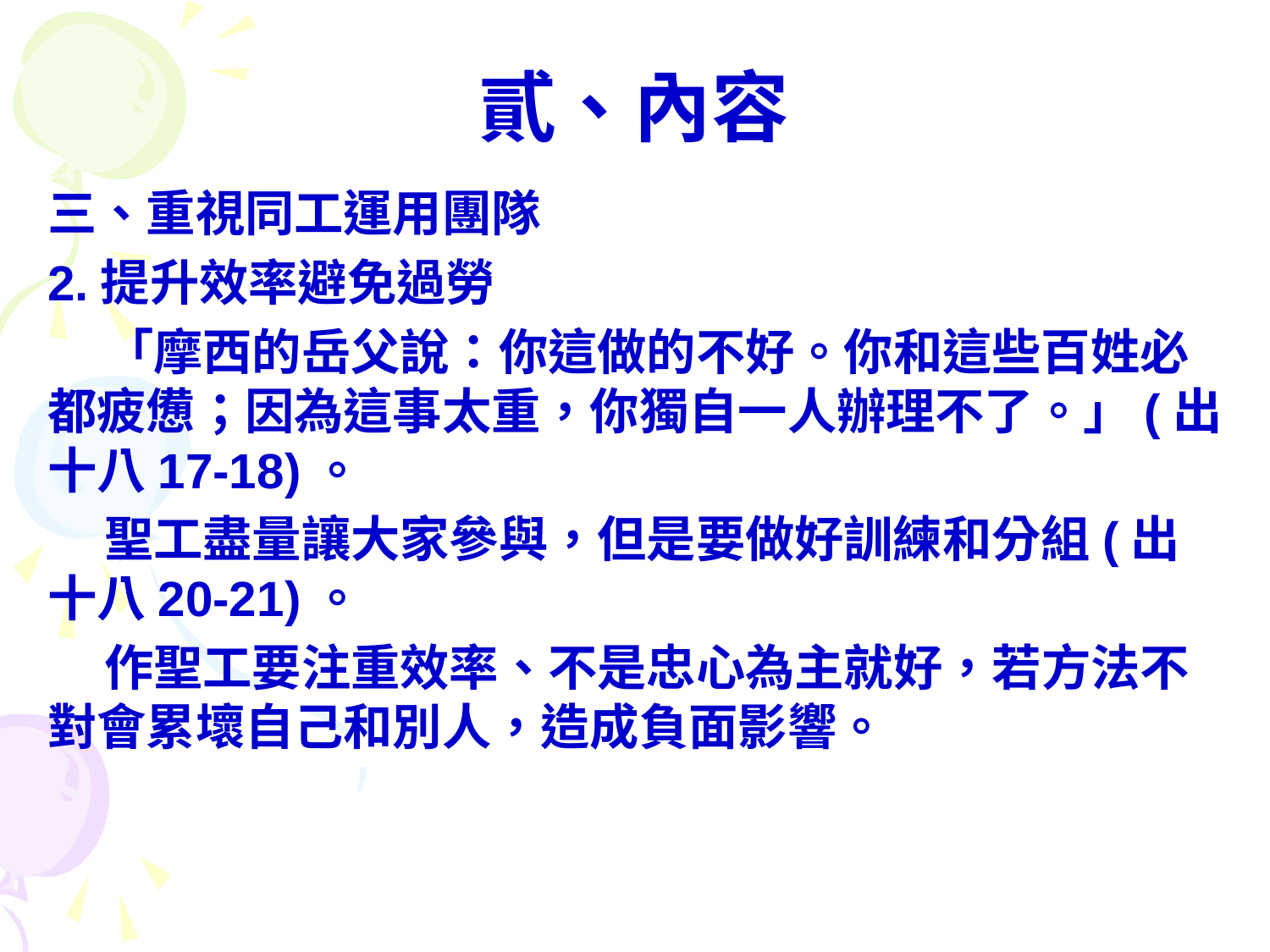

# 貳、內容
三、重視同工運用團隊
2.提升效率避免過勞
    「摩西的岳父說：你這做的不好。你和這些百姓必都疲憊；因為這事太重，你獨自一人辦理不了。」(出十八17-18)。
    聖工盡量讓大家參與，但是要做好訓練和分組(出十八20-21)。
    作聖工要注重效率、不是忠心為主就好，若方法不對會累壞自己和別人，造成負面影響。